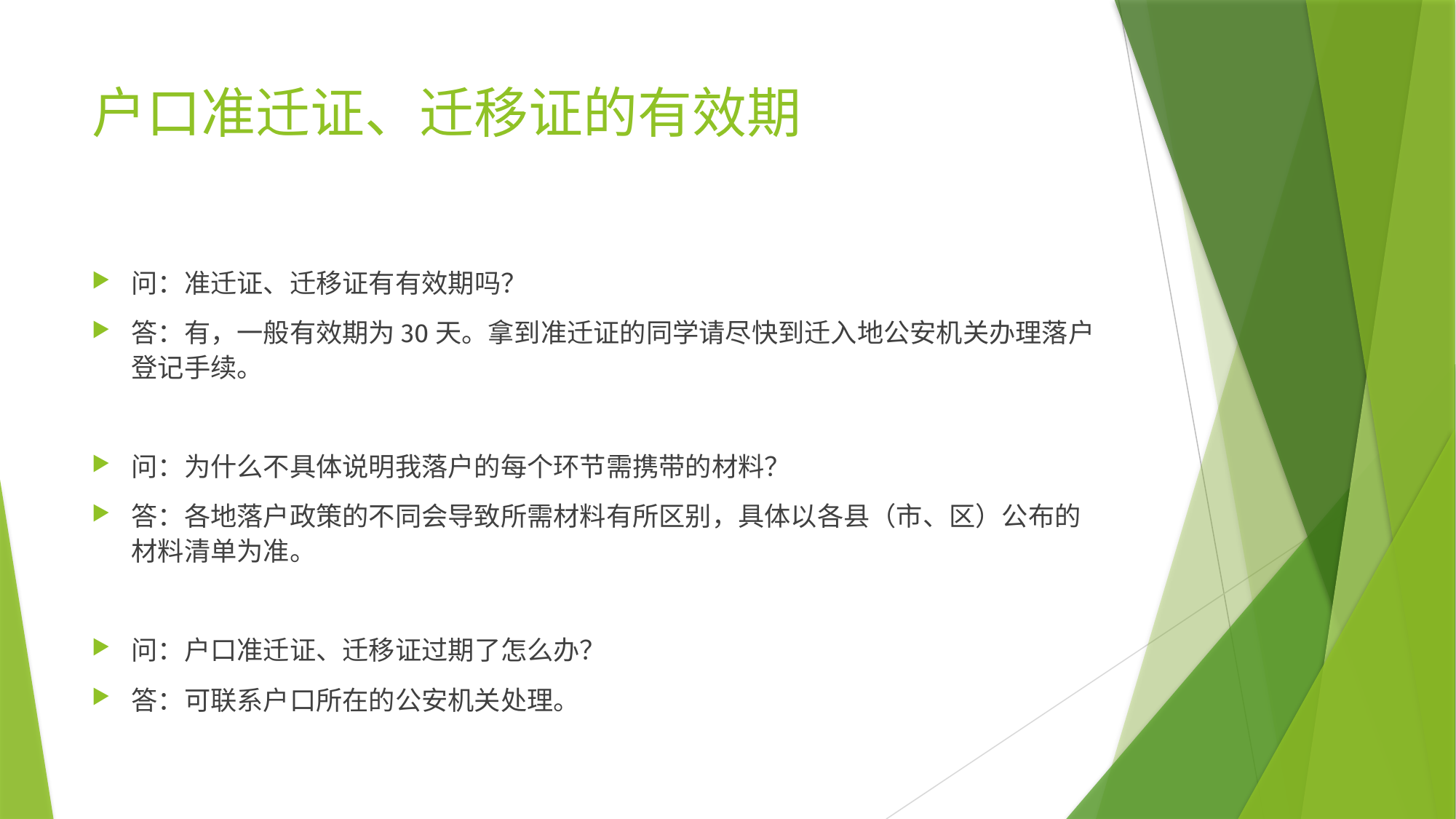

# 户口准迁证、迁移证的有效期
问：准迁证、迁移证有有效期吗？
答：有，一般有效期为30天。拿到准迁证的同学请尽快到迁入地公安机关办理落户登记手续。

问：为什么不具体说明我落户的每个环节需携带的材料？
答：各地落户政策的不同会导致所需材料有所区别，具体以各县（市、区）公布的材料清单为准。

问：户口准迁证、迁移证过期了怎么办？
答：可联系户口所在的公安机关处理。